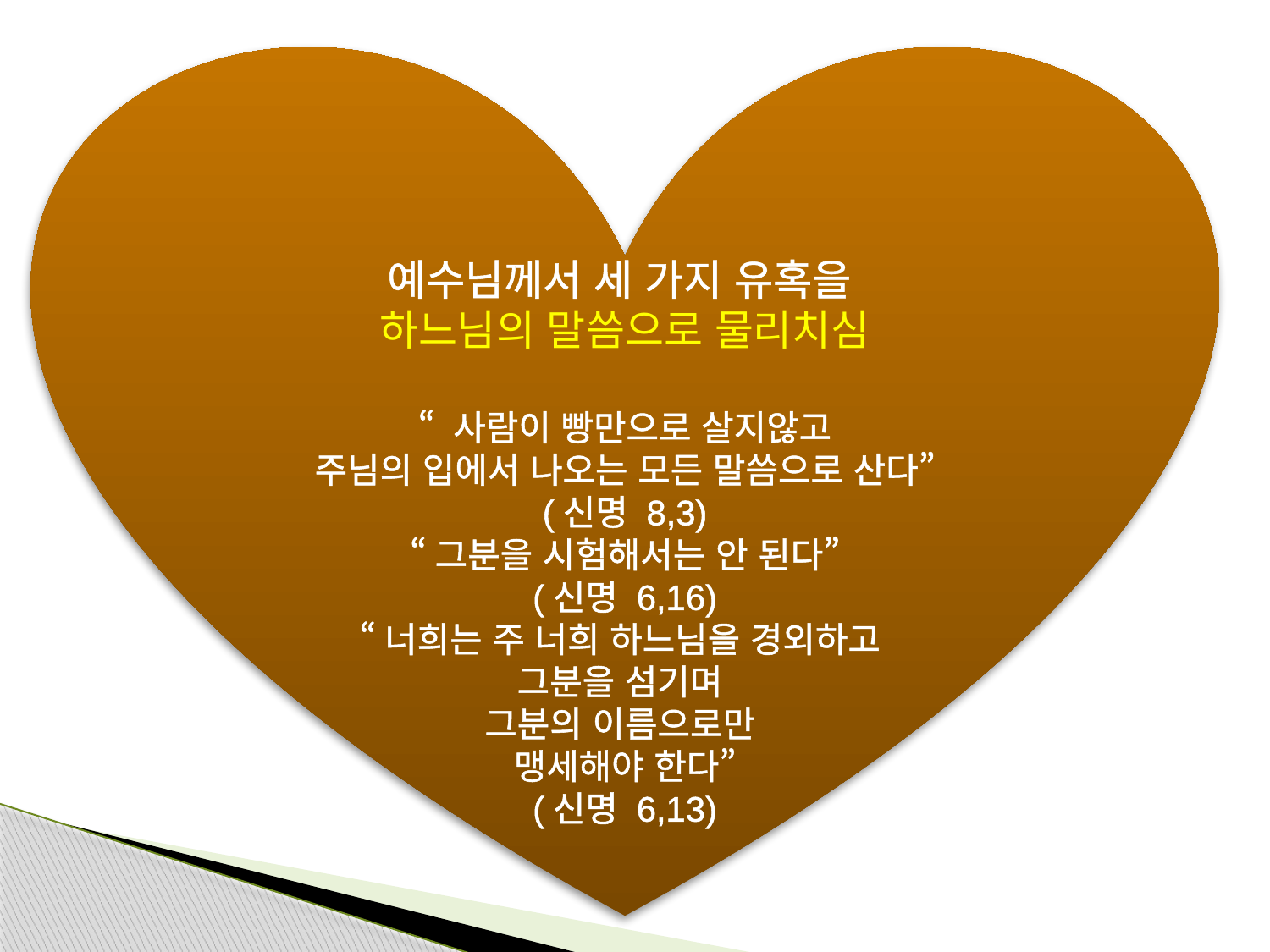

예수님께서 세 가지 유혹을
하느님의 말씀으로 물리치심

“ 사람이 빵만으로 살지않고
주님의 입에서 나오는 모든 말씀으로 산다”
(신명 8,3)
“그분을 시험해서는 안 된다”
(신명 6,16)
“너희는 주 너희 하느님을 경외하고
그분을 섬기며
그분의 이름으로만
맹세해야 한다”
(신명 6,13)